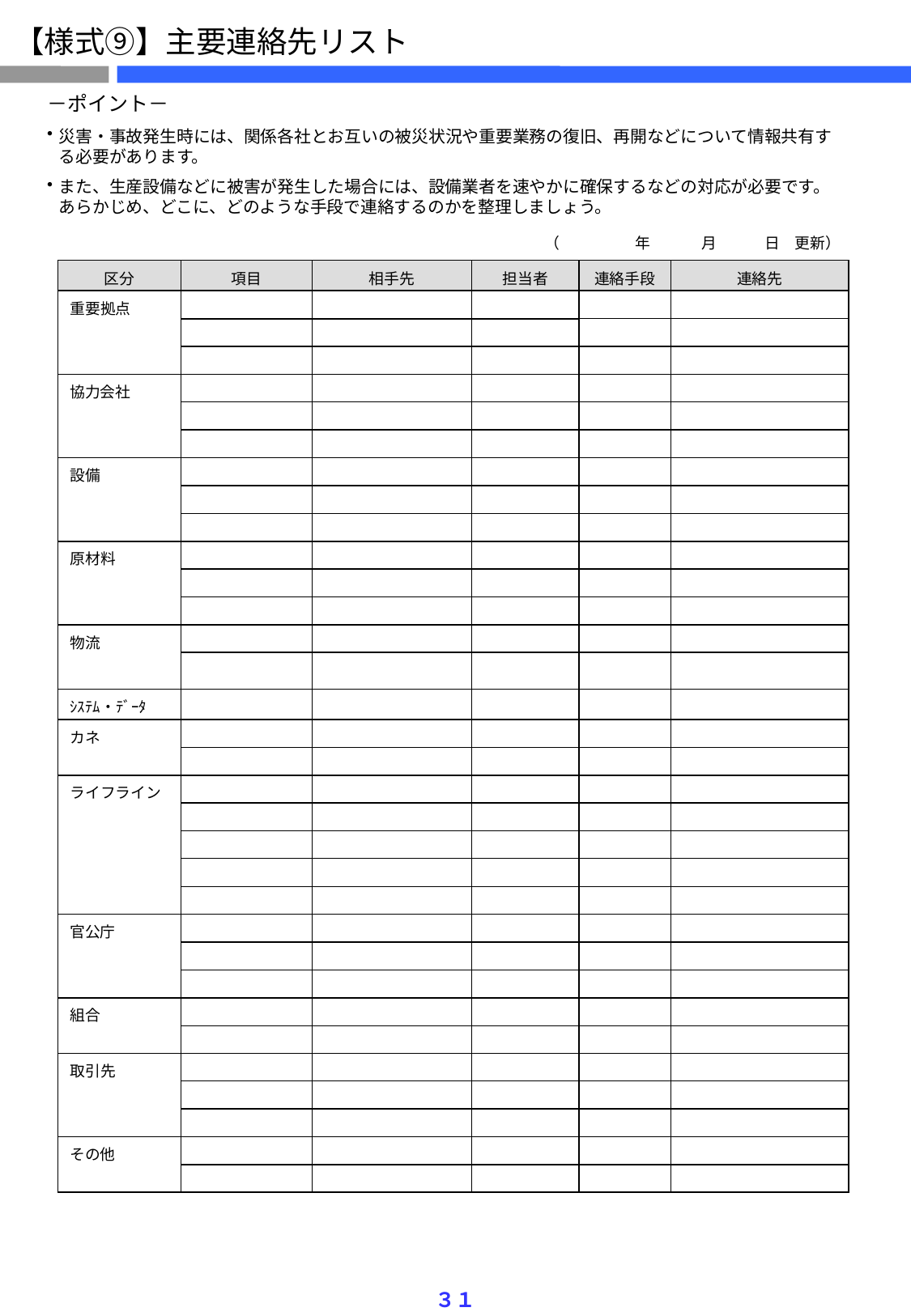

【様式⑨】主要連絡先リスト
－ポイント－
災害・事故発生時には、関係各社とお互いの被災状況や重要業務の復旧、再開などについて情報共有する必要があります。
また、生産設備などに被害が発生した場合には、設備業者を速やかに確保するなどの対応が必要です。あらかじめ、どこに、どのような手段で連絡するのかを整理しましょう。
| （ |  | 年 |  | 月 |  | 日　更新） |
| --- | --- | --- | --- | --- | --- | --- |
| 区分 | 項目 | 相手先 | 担当者 | 連絡手段 | 連絡先 |
| --- | --- | --- | --- | --- | --- |
| 重要拠点 |  |  |  |  |  |
|  |  |  |  |  |  |
|  |  |  |  |  |  |
| 協力会社 |  |  |  |  |  |
|  |  |  |  |  |  |
|  |  |  |  |  |  |
| 設備 |  |  |  |  |  |
|  |  |  |  |  |  |
|  |  |  |  |  |  |
| 原材料 |  |  |  |  |  |
|  |  |  |  |  |  |
|  |  |  |  |  |  |
| 物流 |  |  |  |  |  |
|  |  |  |  |  |  |
| ｼｽﾃﾑ・ﾃﾞｰﾀ |  |  |  |  |  |
| カネ |  |  |  |  |  |
|  |  |  |  |  |  |
| ライフライン |  |  |  |  |  |
|  |  |  |  |  |  |
|  |  |  |  |  |  |
|  |  |  |  |  |  |
|  |  |  |  |  |  |
| 官公庁 |  |  |  |  |  |
|  |  |  |  |  |  |
|  |  |  |  |  |  |
| 組合 |  |  |  |  |  |
|  |  |  |  |  |  |
| 取引先 |  |  |  |  |  |
|  |  |  |  |  |  |
|  |  |  |  |  |  |
| その他 |  |  |  |  |  |
|  |  |  |  |  |  |
３１